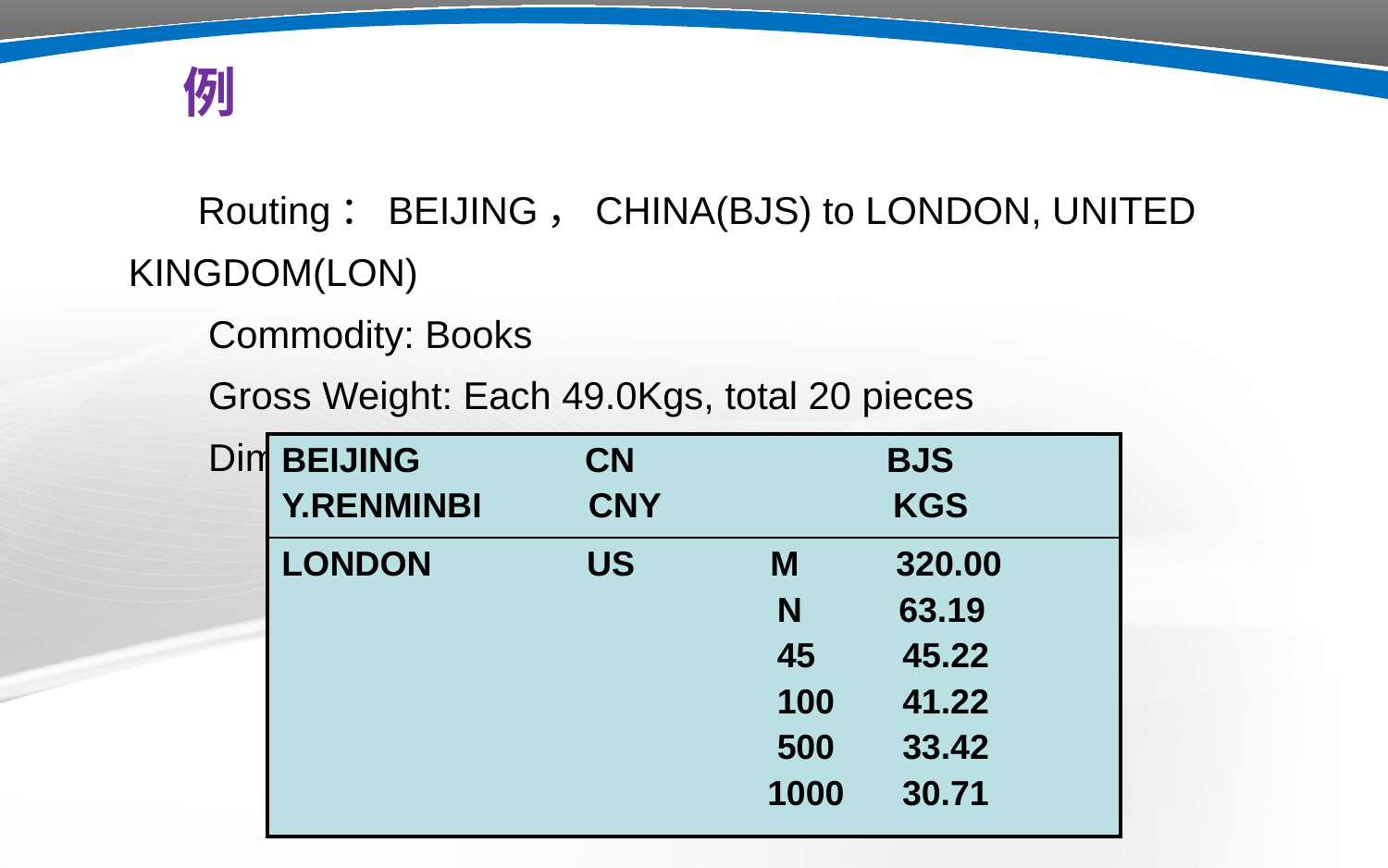

例
Routing：BEIJING，CHINA(BJS) to LONDON, UNITED KINGDOM(LON)
 Commodity: Books
 Gross Weight: Each 49.0Kgs, total 20 pieces
 Dimensions：70X50X40cmX20 试计算应付运费。
| BEIJING CN BJS Y.RENMINBI CNY KGS |
| --- |
| LONDON US M 320.00 N 63.19 45 45.22 100 41.22 500 33.42 1000 30.71 |